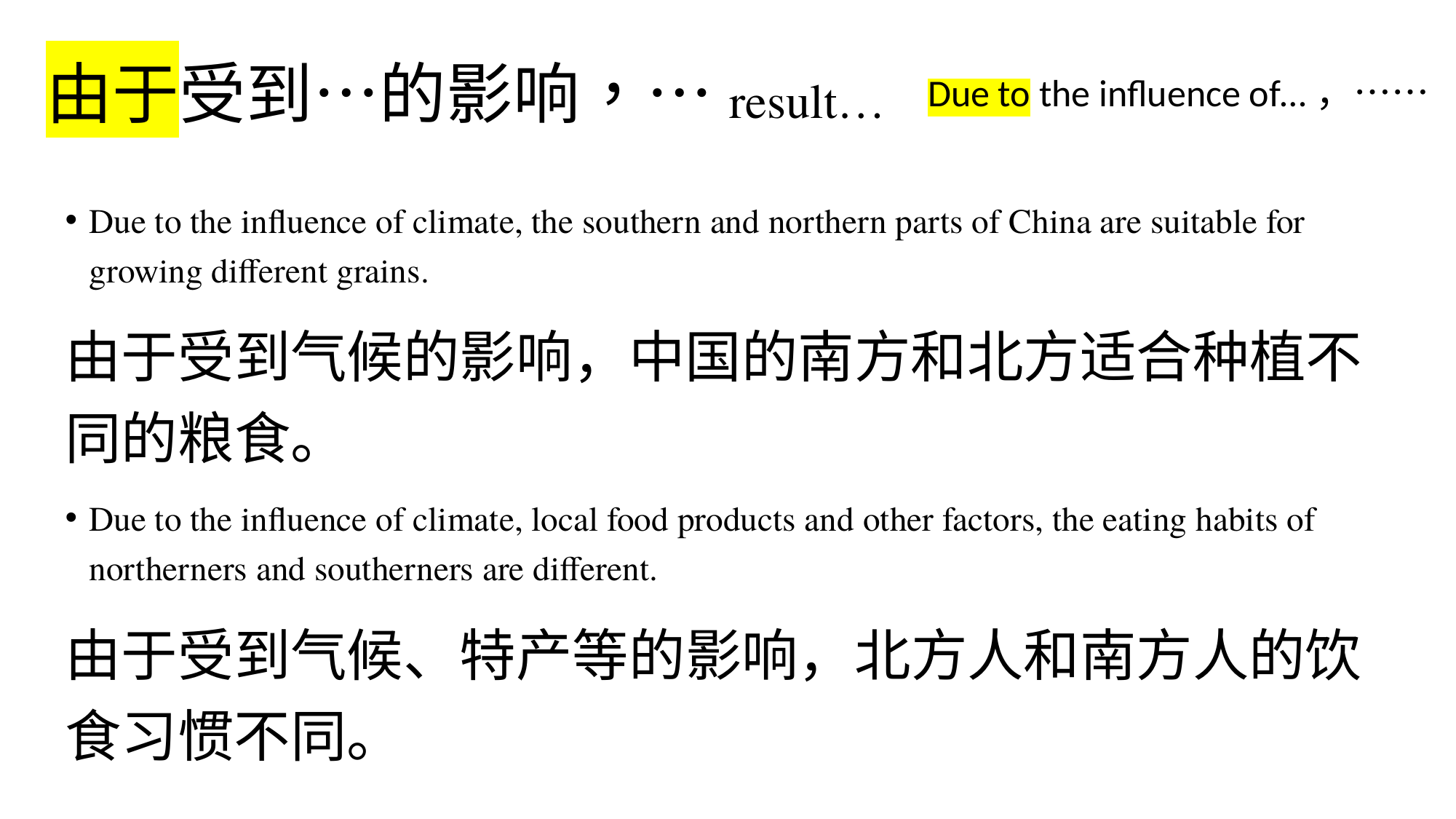

# 由于受到…的影响，…result…
Due to the influence of…，……
Due to the influence of climate, the southern and northern parts of China are suitable for growing different grains.
由于受到气候的影响，中国的南方和北方适合种植不同的粮食。
Due to the influence of climate, local food products and other factors, the eating habits of northerners and southerners are different.
由于受到气候、特产等的影响，北方人和南方人的饮食习惯不同。